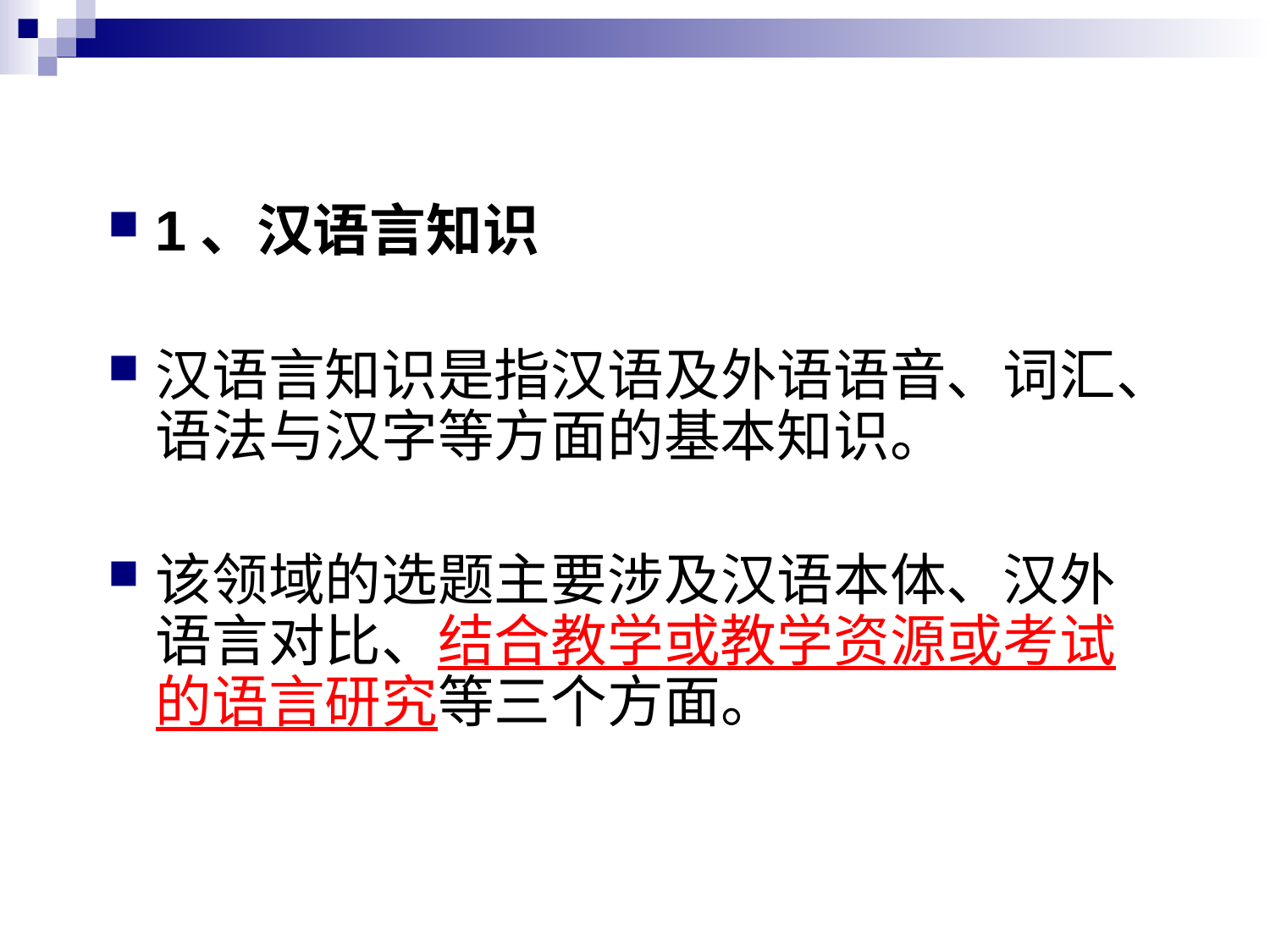

1、汉语言知识

汉语言知识是指汉语及外语语音、词汇、语法与汉字等方面的基本知识。

该领域的选题主要涉及汉语本体、汉外语言对比、结合教学或教学资源或考试的语言研究等三个方面。